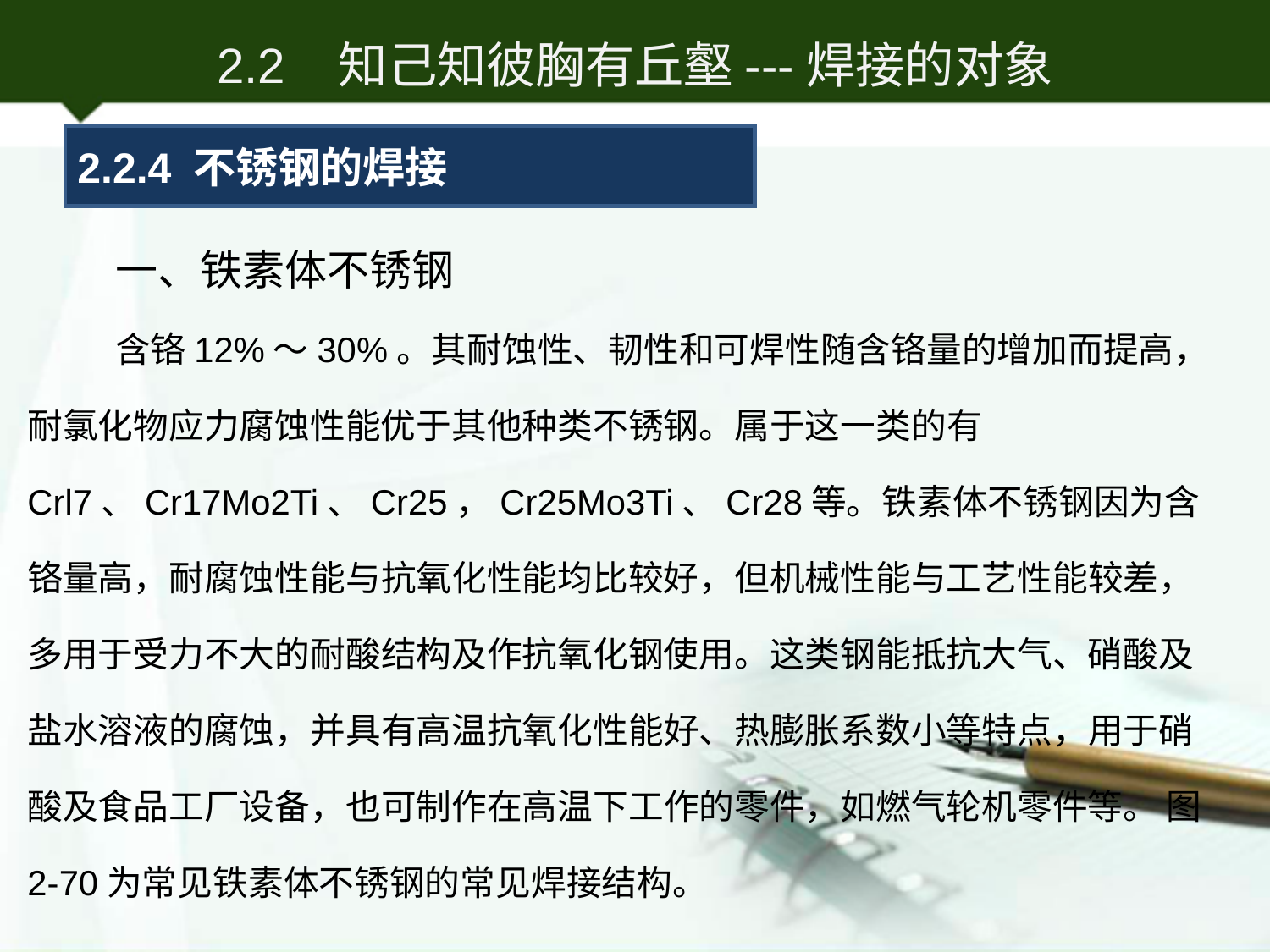

2.2   知己知彼胸有丘壑---焊接的对象
2.2.4 不锈钢的焊接
一、铁素体不锈钢
含铬12%～30%。其耐蚀性、韧性和可焊性随含铬量的增加而提高，耐氯化物应力腐蚀性能优于其他种类不锈钢。属于这一类的有Crl7、Cr17Mo2Ti、Cr25，Cr25Mo3Ti、Cr28等。铁素体不锈钢因为含铬量高，耐腐蚀性能与抗氧化性能均比较好，但机械性能与工艺性能较差，多用于受力不大的耐酸结构及作抗氧化钢使用。这类钢能抵抗大气、硝酸及盐水溶液的腐蚀，并具有高温抗氧化性能好、热膨胀系数小等特点，用于硝酸及食品工厂设备，也可制作在高温下工作的零件，如燃气轮机零件等。 图2-70为常见铁素体不锈钢的常见焊接结构。